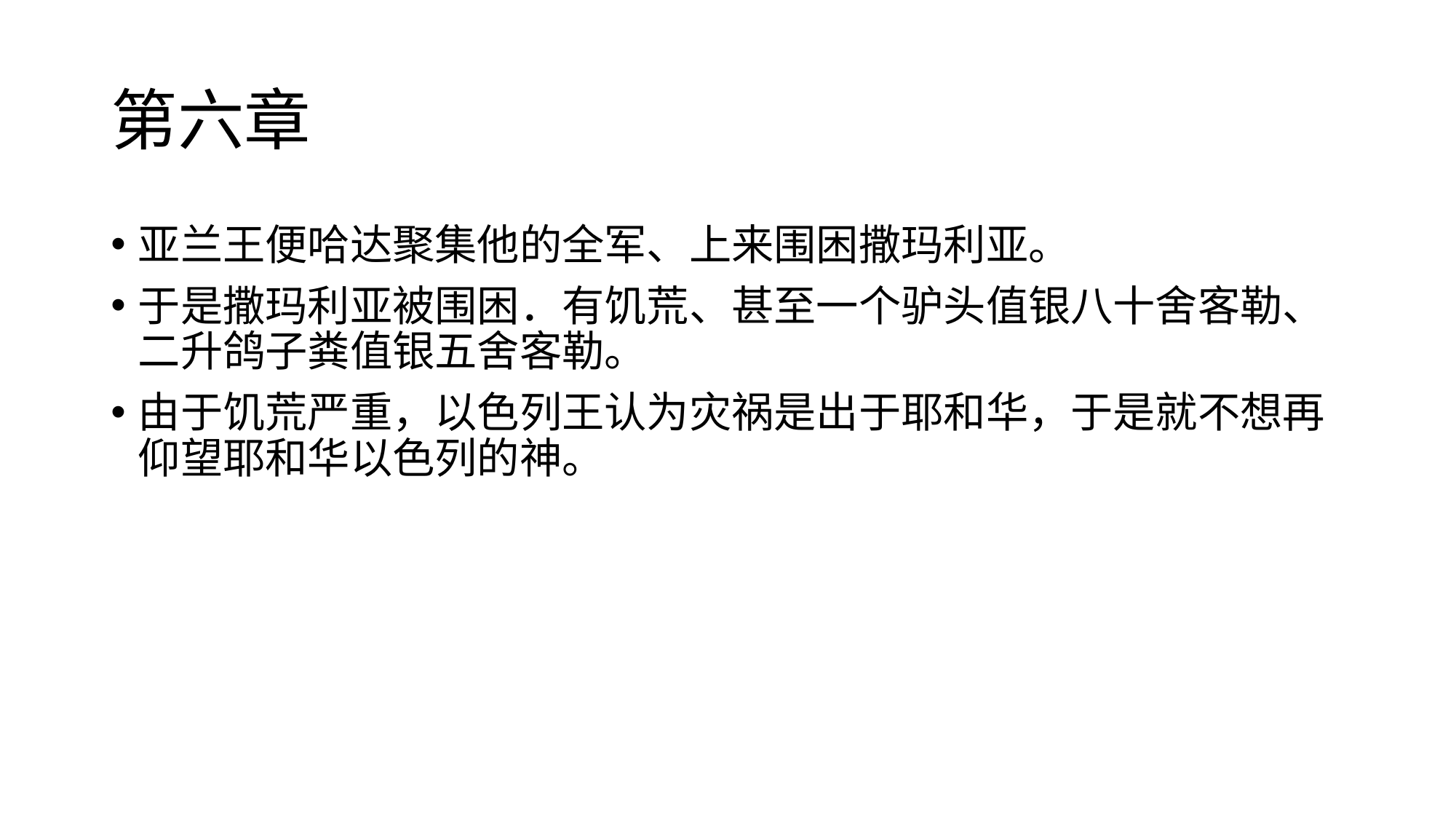

# 第六章
亚兰王便哈达聚集他的全军、上来围困撒玛利亚。
于是撒玛利亚被围困．有饥荒、甚至一个驴头值银八十舍客勒、二升鸽子粪值银五舍客勒。
由于饥荒严重，以色列王认为灾祸是出于耶和华，于是就不想再仰望耶和华以色列的神。